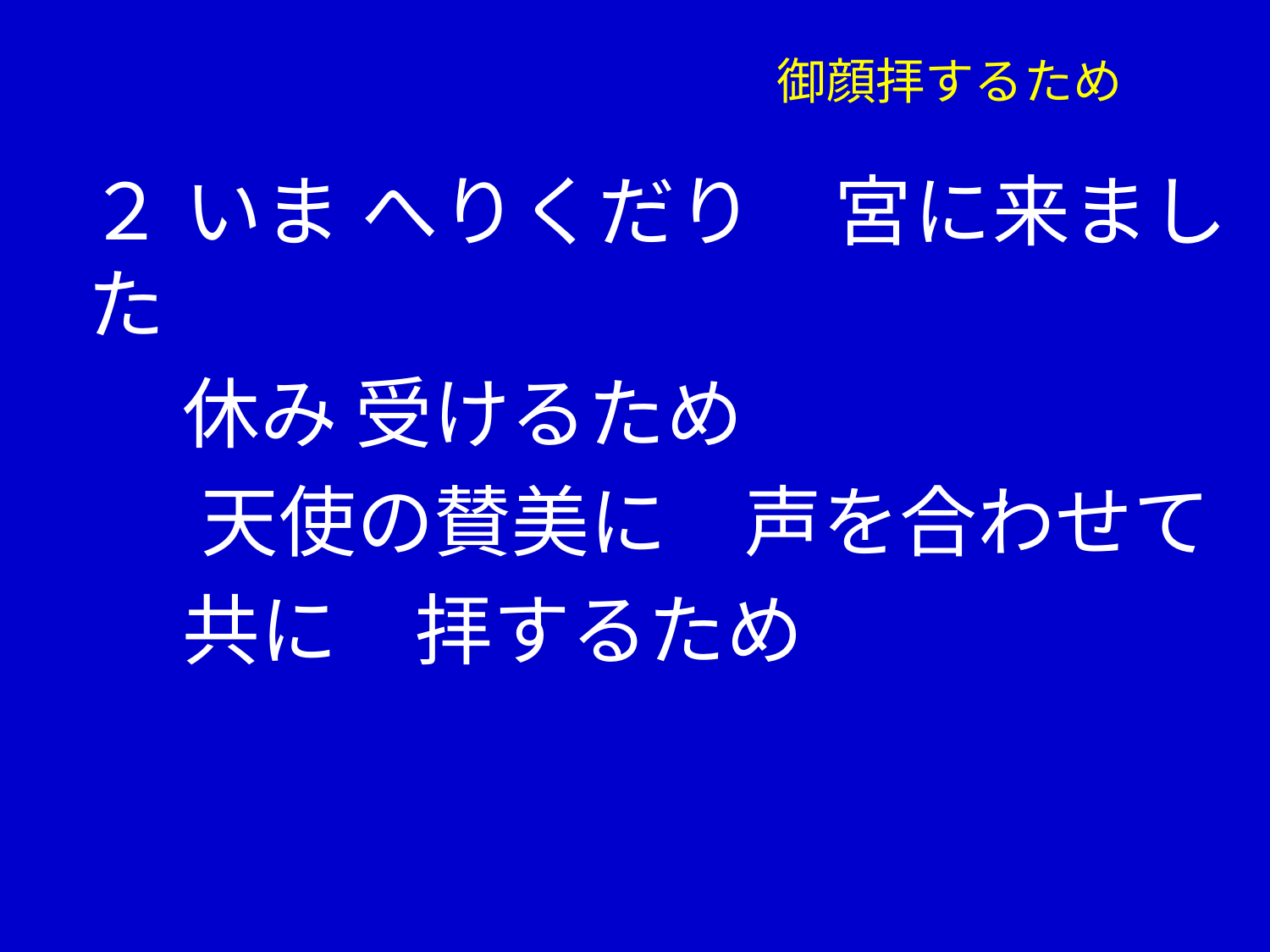

# 御顔拝するため
２ いま へりくだり　宮に来ました
　 休み 受けるため
 　天使の賛美に　声を合わせて
　 共に　拝するため